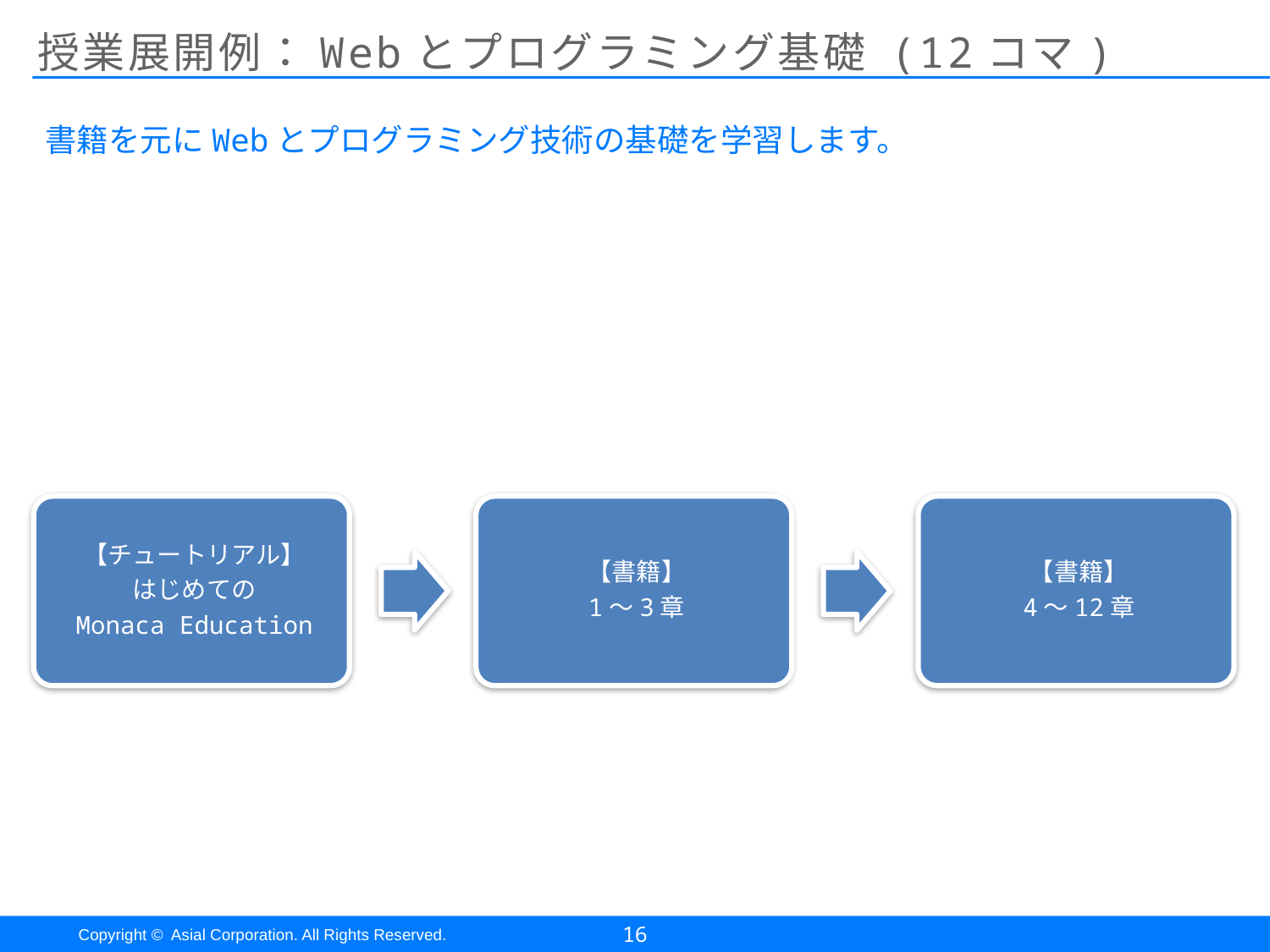

# 授業展開例：Webとプログラミング基礎 (12コマ)
書籍を元にWebとプログラミング技術の基礎を学習します。
【チュートリアル】
はじめての
Monaca Education

【書籍】
1～3章

【書籍】
4～12章
16